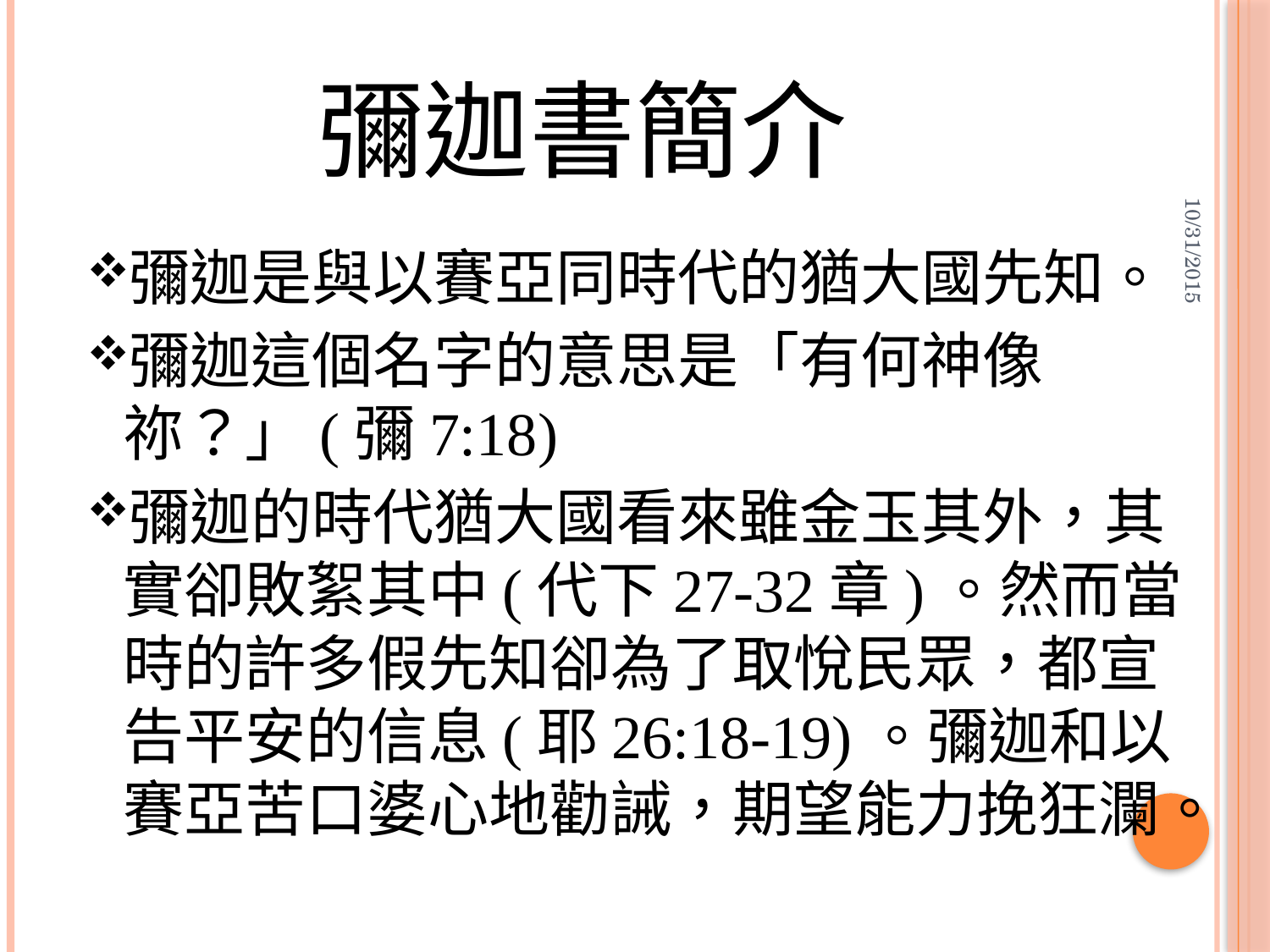

# 彌迦書簡介
10/31/2015
彌迦是與以賽亞同時代的猶大國先知。
彌迦這個名字的意思是「有何神像祢？」(彌7:18)
彌迦的時代猶大國看來雖金玉其外，其實卻敗絮其中(代下27-32章)。然而當時的許多假先知卻為了取悅民眾，都宣告平安的信息(耶26:18-19)。彌迦和以賽亞苦口婆心地勸誡，期望能力挽狂瀾。